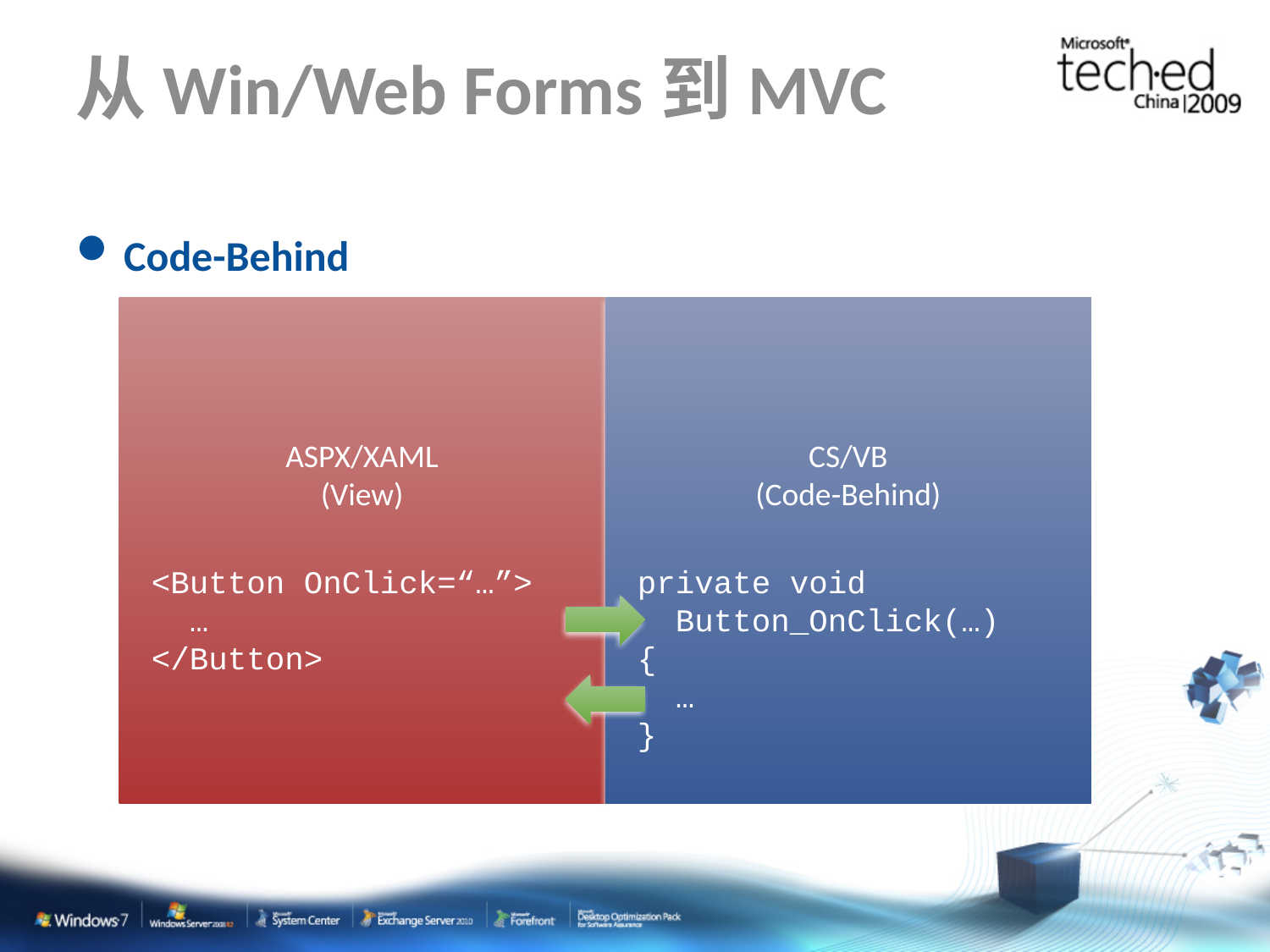

# 从Win/Web Forms到MVC
Code-Behind
ASPX/XAML
(View)

CS/VB
(Code-Behind)

<Button OnClick=“…”>
  …
</Button>
private void
  Button_OnClick(…)
{
  …
}